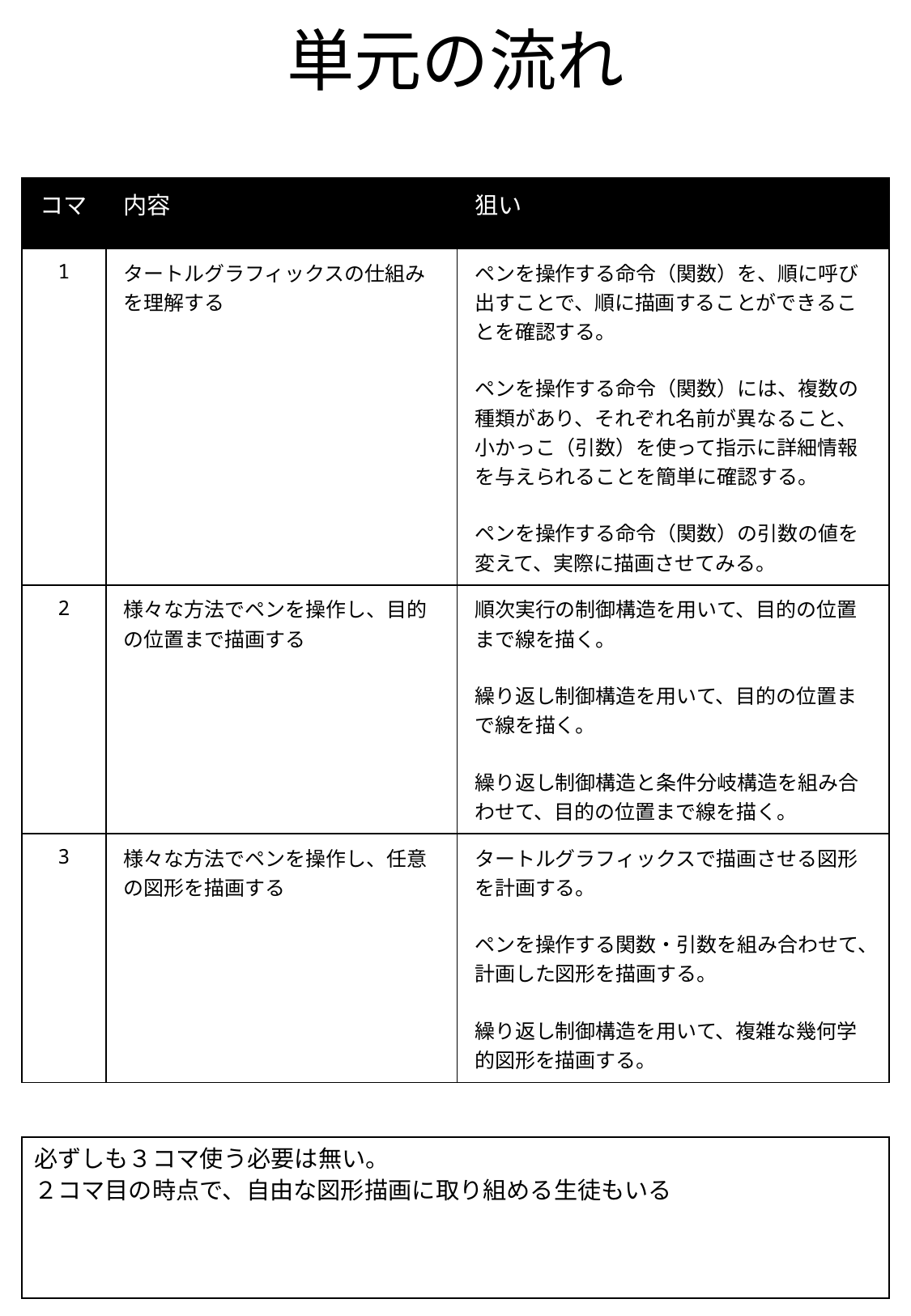

# 単元の流れ
| コマ | 内容 | 狙い |
| --- | --- | --- |
| 1 | タートルグラフィックスの仕組みを理解する | ペンを操作する命令（関数）を、順に呼び出すことで、順に描画することができることを確認する。 ペンを操作する命令（関数）には、複数の種類があり、それぞれ名前が異なること、小かっこ（引数）を使って指示に詳細情報を与えられることを簡単に確認する。 ペンを操作する命令（関数）の引数の値を変えて、実際に描画させてみる。 |
| 2 | 様々な方法でペンを操作し、目的の位置まで描画する | 順次実行の制御構造を用いて、目的の位置まで線を描く。 繰り返し制御構造を用いて、目的の位置まで線を描く。 繰り返し制御構造と条件分岐構造を組み合わせて、目的の位置まで線を描く。 |
| 3 | 様々な方法でペンを操作し、任意の図形を描画する | タートルグラフィックスで描画させる図形を計画する。 ペンを操作する関数・引数を組み合わせて、計画した図形を描画する。 繰り返し制御構造を用いて、複雑な幾何学的図形を描画する。 |
必ずしも３コマ使う必要は無い。
２コマ目の時点で、自由な図形描画に取り組める生徒もいる